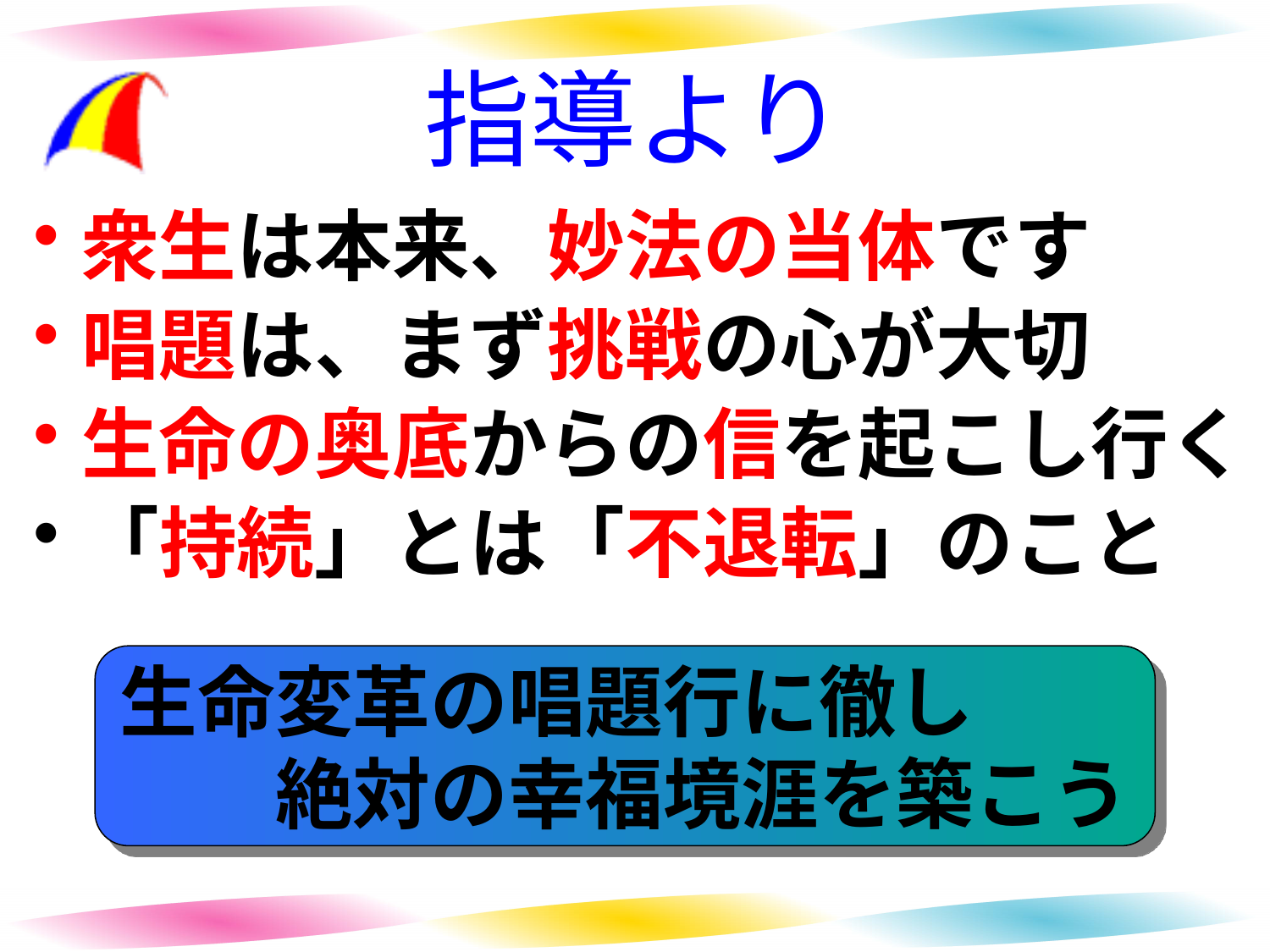

# 指導より
衆生は本来、妙法の当体です
唱題は、まず挑戦の心が大切
生命の奥底からの信を起こし行く
「持続」とは「不退転」のこと
生命変革の唱題行に徹し
　　絶対の幸福境涯を築こう